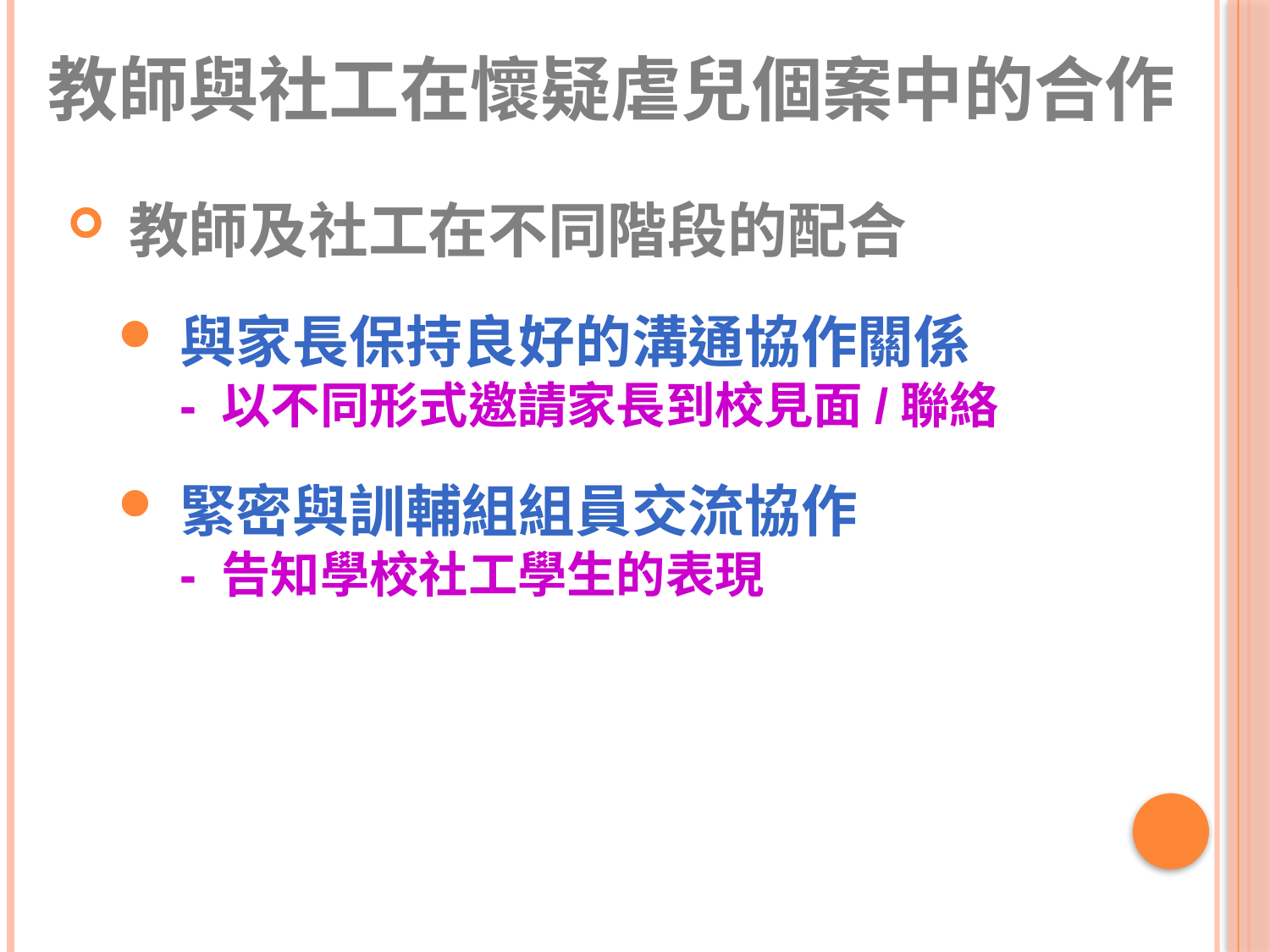

教師與社工在懷疑虐兒個案中的合作
教師及社工在不同階段的配合
與家長保持良好的溝通協作關係
-
緊密與訓輔組組員交流協作
-

- 以不同形式邀請家長到校見面/聯絡
- 告知學校社工學生的表現